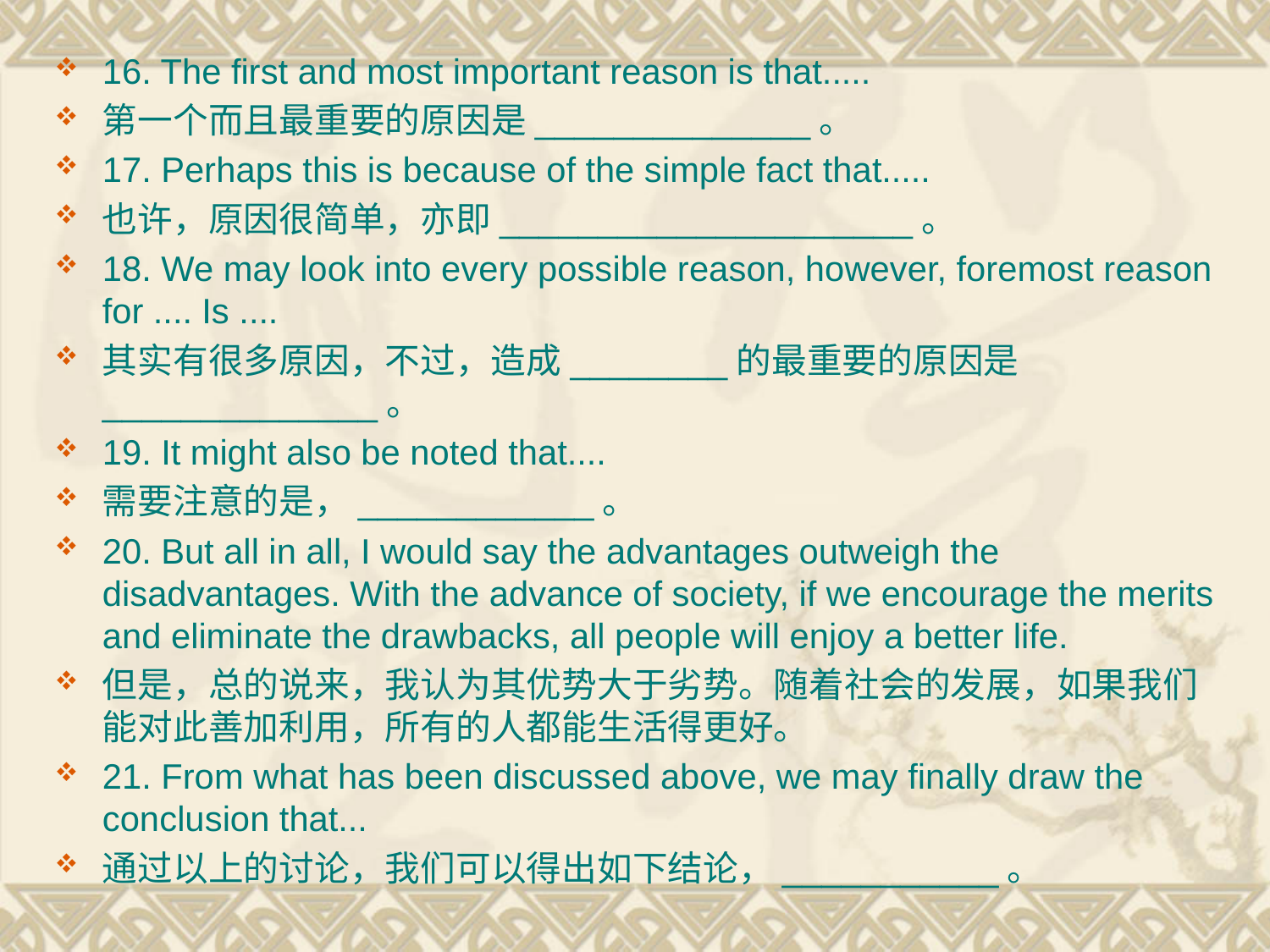

16. The first and most important reason is that.....
第一个而且最重要的原因是______________。
17. Perhaps this is because of the simple fact that.....
也许，原因很简单，亦即_____________________。
18. We may look into every possible reason, however, foremost reason for .... Is ....
其实有很多原因，不过，造成________的最重要的原因是______________。
19. It might also be noted that....
需要注意的是，____________。
20. But all in all, I would say the advantages outweigh the disadvantages. With the advance of society, if we encourage the merits and eliminate the drawbacks, all people will enjoy a better life.
但是，总的说来，我认为其优势大于劣势。随着社会的发展，如果我们能对此善加利用，所有的人都能生活得更好。
21. From what has been discussed above, we may finally draw the conclusion that...
通过以上的讨论，我们可以得出如下结论，___________。